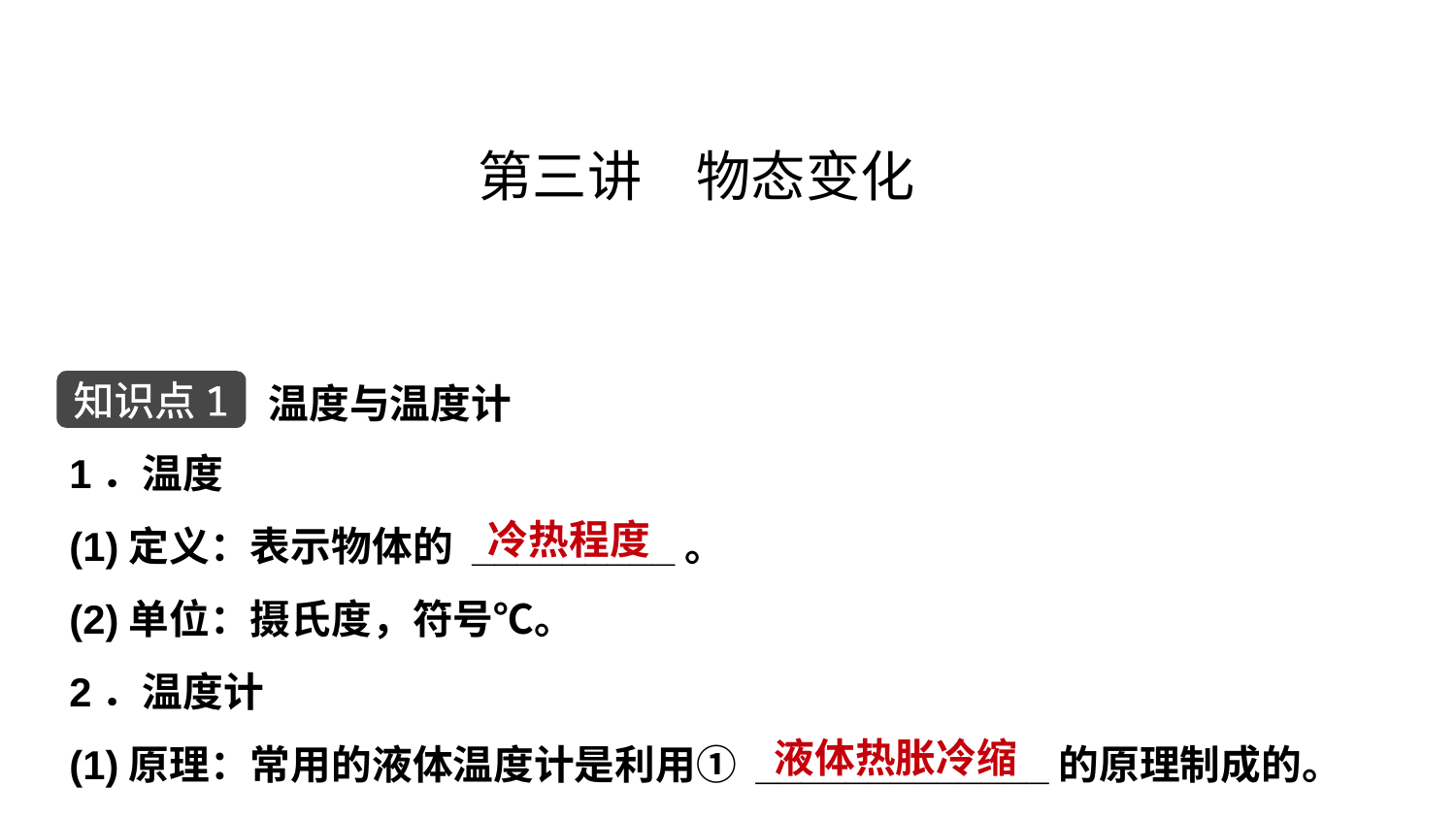

第三讲　物态变化
温度与温度计
知识点1
1．温度
(1)定义：表示物体的 _________。
(2)单位：摄氏度，符号℃。
2．温度计
(1)原理：常用的液体温度计是利用① _____________的原理制成的。
冷热程度
液体热胀冷缩